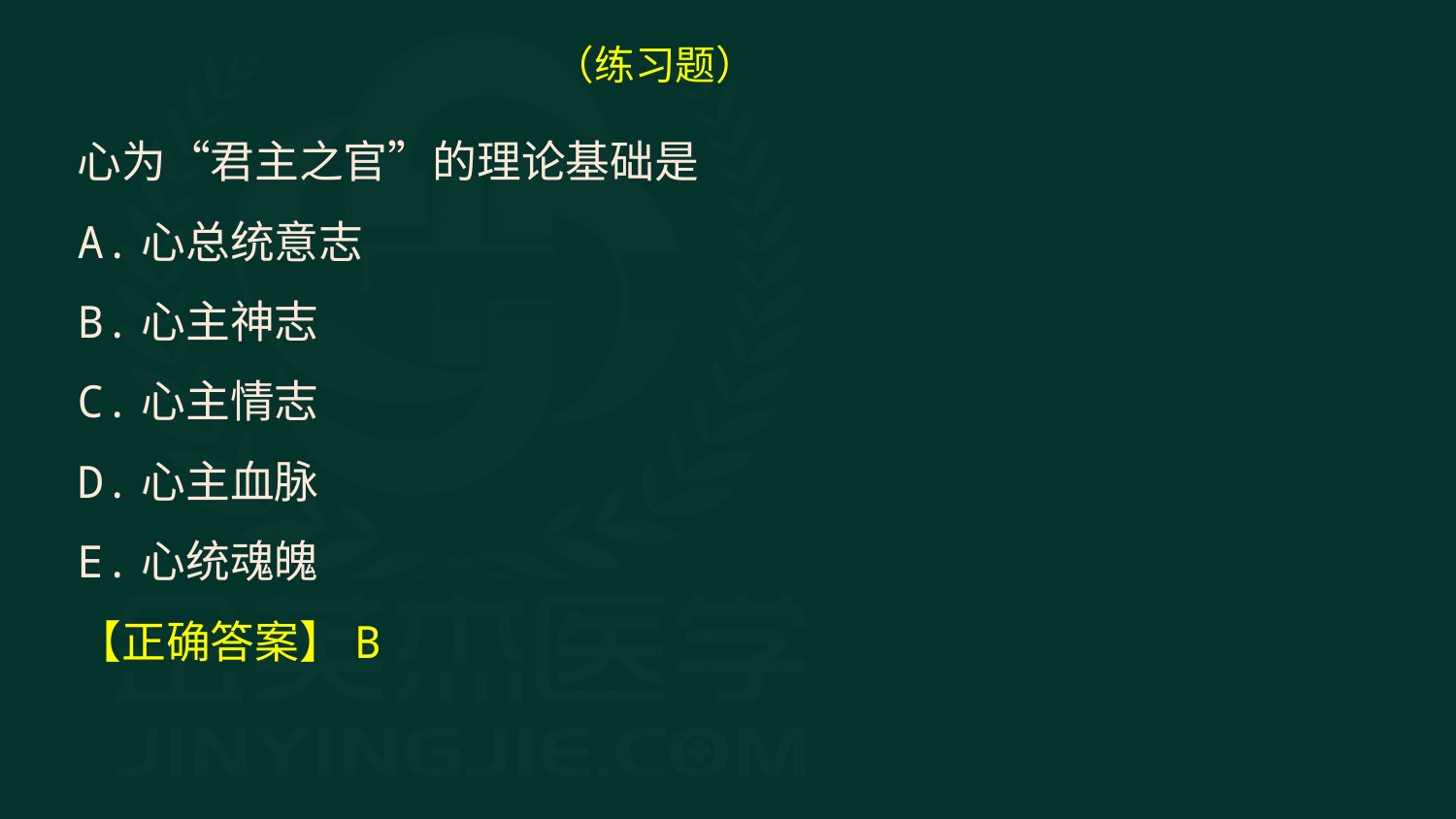

（练习题）
心为“君主之官”的理论基础是
A.心总统意志
B.心主神志
C.心主情志
D.心主血脉
E.心统魂魄
【正确答案】B